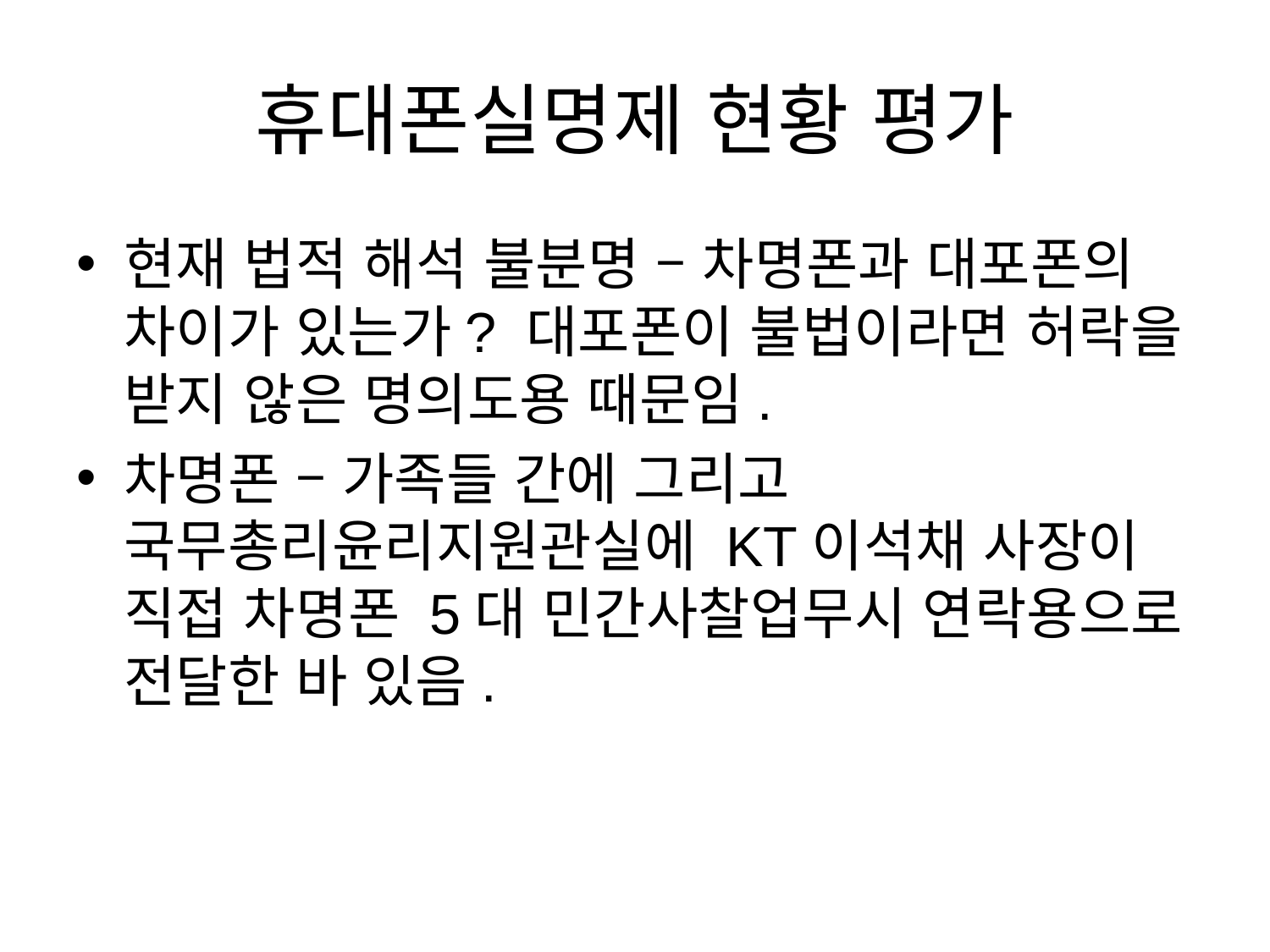

# 휴대폰실명제 현황 평가
현재 법적 해석 불분명 – 차명폰과 대포폰의 차이가 있는가? 대포폰이 불법이라면 허락을 받지 않은 명의도용 때문임.
차명폰 – 가족들 간에 그리고 국무총리윤리지원관실에 KT이석채 사장이 직접 차명폰 5대 민간사찰업무시 연락용으로 전달한 바 있음.